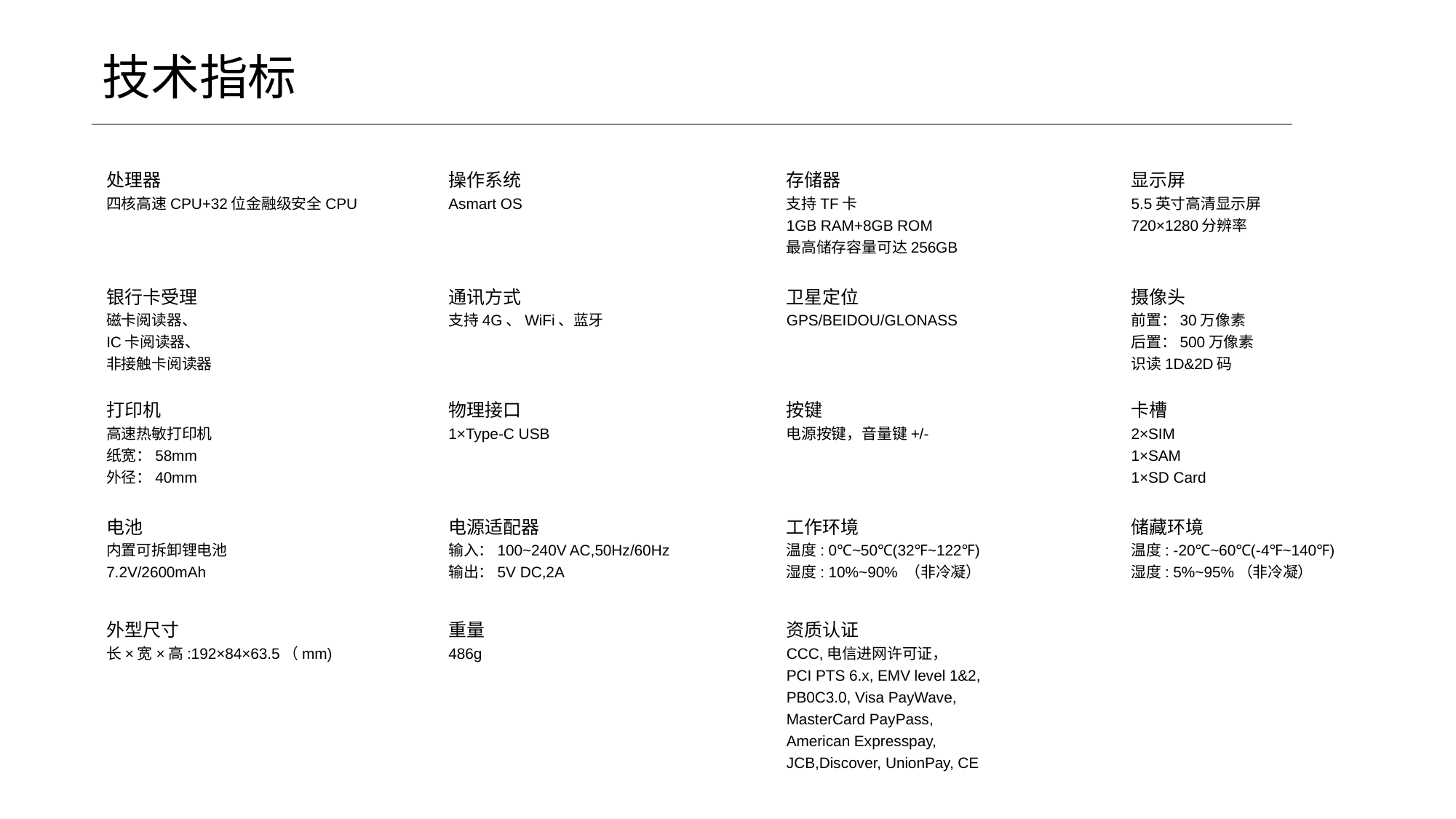

技术指标
处理器
四核⾼速CPU+32位⾦融级安全CPU
操作系统
Asmart OS
存储器
⽀持TF卡
1GB RAM+8GB ROM
最⾼储存容量可达256GB
显示屏
5.5英⼨⾼清显⽰屏
720×1280分辨率
银⾏卡受理
磁卡阅读器、
IC卡阅读器、
⾮接触卡阅读器
通讯⽅式
⽀持4G、WiFi、蓝⽛
卫星定位
GPS/BEIDOU/GLONASS
摄像头
前置：30万像素
后置：500万像素
识读1D&2D码
打印机
⾼速热敏打印机
纸宽：58mm
外径：40mm
物理接⼝
1×Type-C USB
按键
电源按键，⾳量键+/-
卡槽
2×SIM
1×SAM
1×SD Card
电池
内置可拆卸锂电池
7.2V/2600mAh
电源适配器
输⼊：100~240V AC,50Hz/60Hz
输出：5V DC,2A
⼯作环境
温度: 0℃~50℃(32℉~122℉)
湿度: 10%~90% （⾮冷凝）
储藏环境
温度: -20℃~60℃(-4℉~140℉)
湿度: 5%~95%（⾮冷凝）
外型尺⼨
⻓×宽×⾼:192×84×63.5（mm)
重量
486g
资质认证
CCC,电信进网许可证，
PCI PTS 6.x, EMV level 1&2,
PB0C3.0, Visa PayWave,
MasterCard PayPass,
American Expresspay,
JCB,Discover, UnionPay, CE